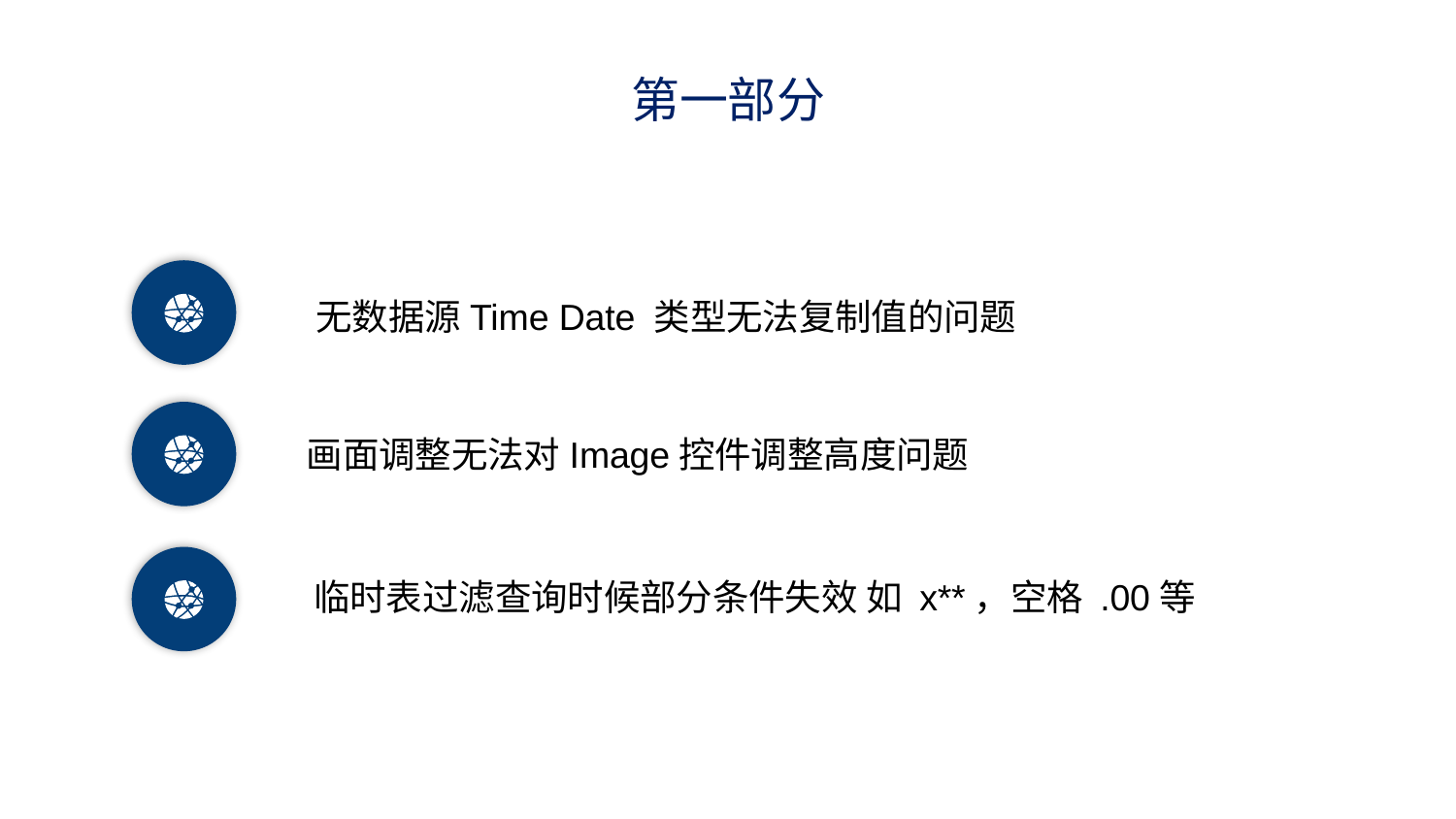

第一部分

无数据源Time Date 类型无法复制值的问题

画面调整无法对Image控件调整高度问题

临时表过滤查询时候部分条件失效 如 x**，空格 .00等